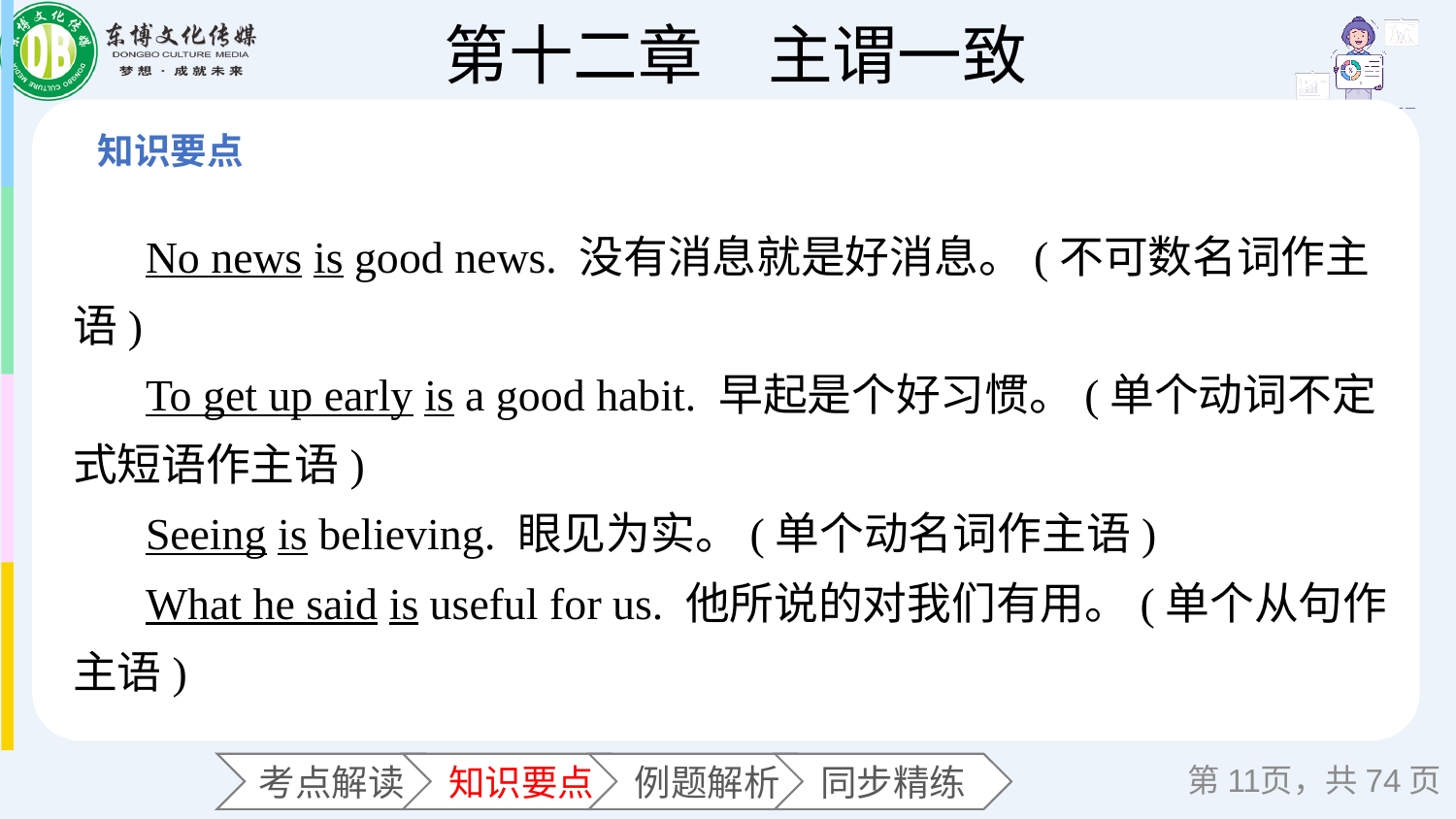

No news is good news. 没有消息就是好消息。(不可数名词作主语)
To get up early is a good habit. 早起是个好习惯。(单个动词不定式短语作主语)
Seeing is believing. 眼见为实。(单个动名词作主语)
What he said is useful for us. 他所说的对我们有用。(单个从句作主语)
第11页，共74页